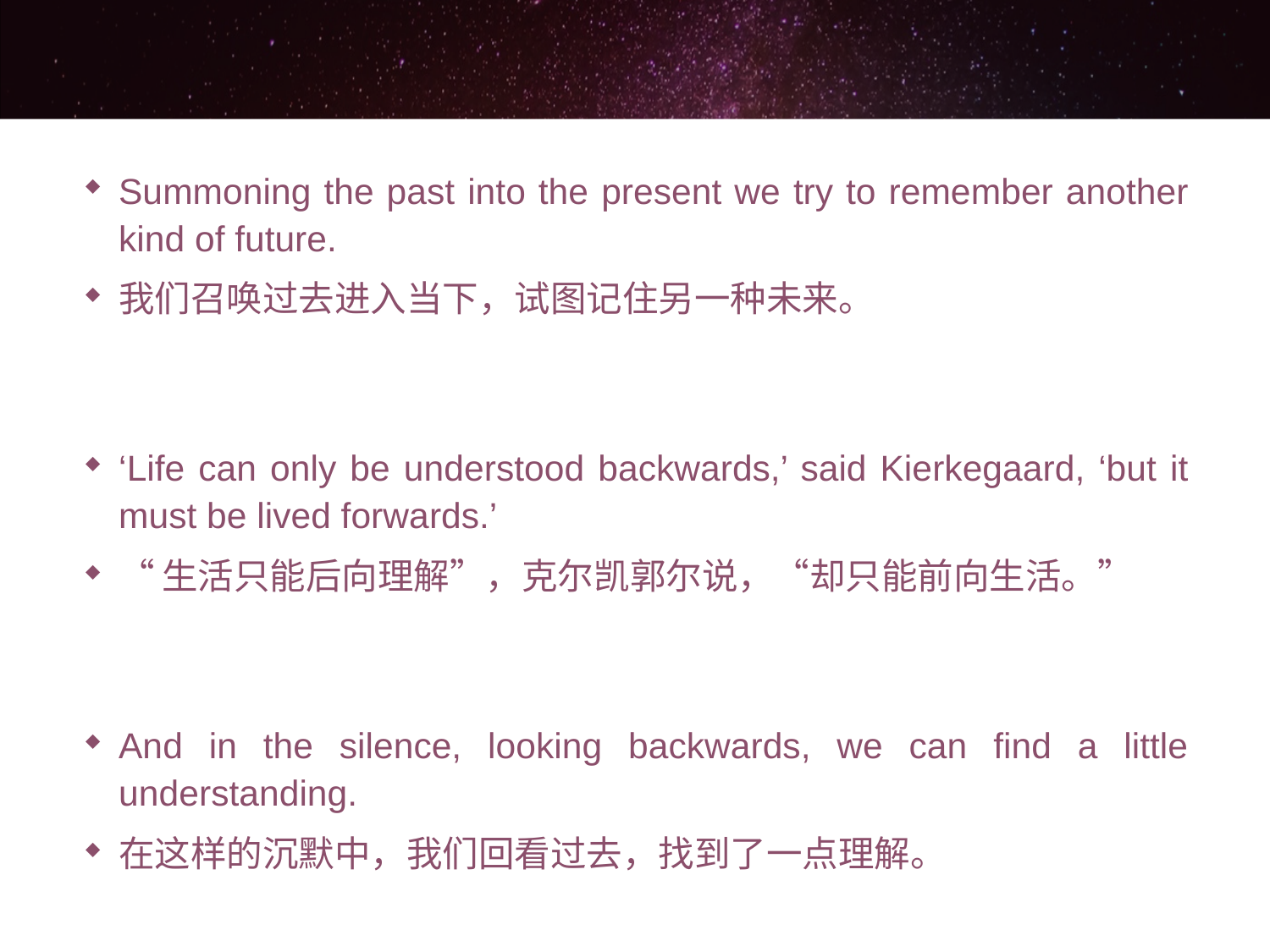

#
Summoning the past into the present we try to remember another kind of future.
我们召唤过去进入当下，试图记住另一种未来。

‘Life can only be understood backwards,’ said Kierkegaard, ‘but it must be lived forwards.’
“生活只能后向理解”，克尔凯郭尔说，“却只能前向生活。”

And in the silence, looking backwards, we can find a little understanding.
在这样的沉默中，我们回看过去，找到了一点理解。